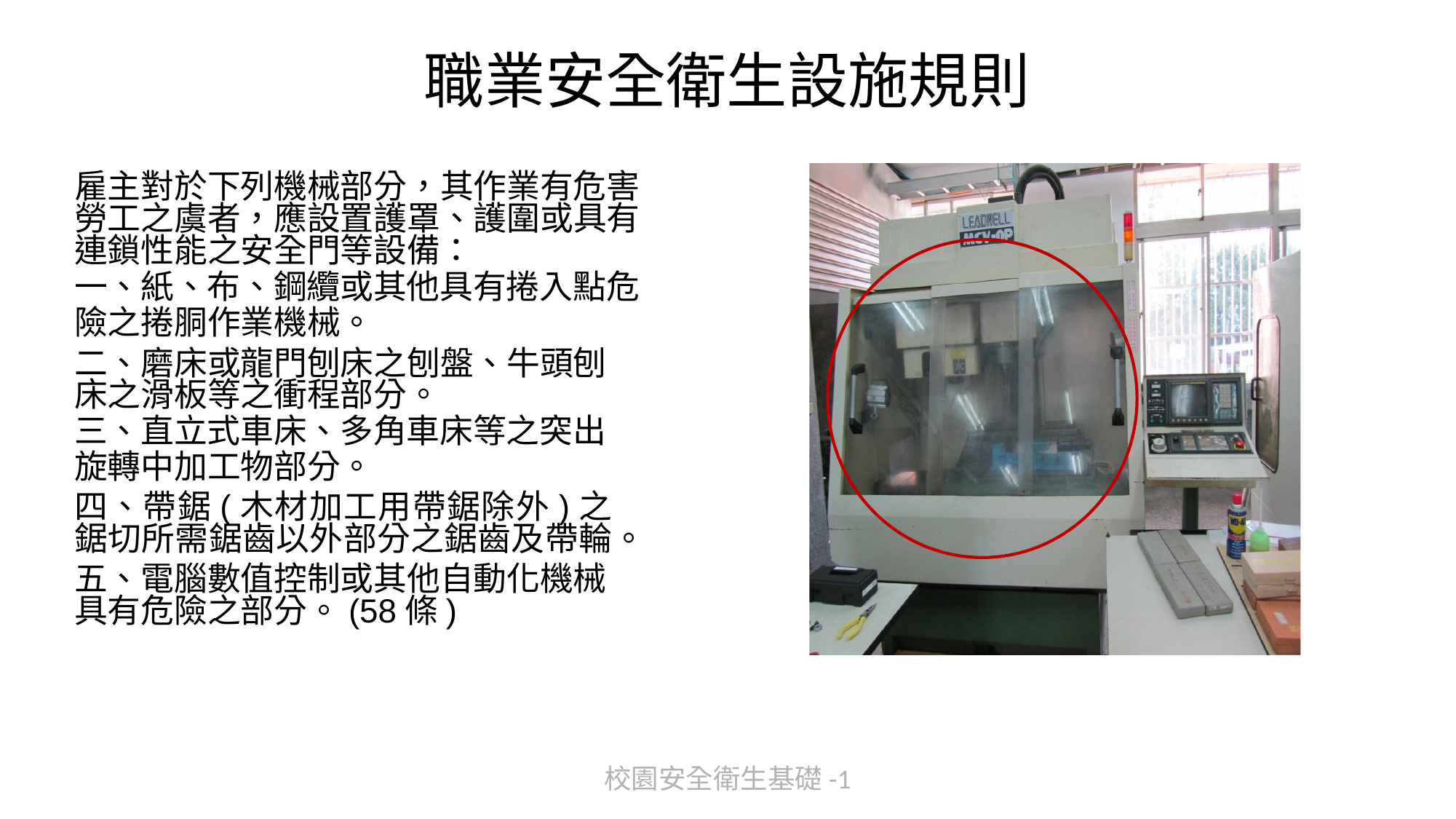

# 職業安全衛生設施規則
雇主對於下列機械部分，其作業有危害勞工之虞者，應設置護罩、護圍或具有連鎖性能之安全門等設備：
一、紙、布、鋼纜或其他具有捲入點危險之捲胴作業機械。
二、磨床或龍門刨床之刨盤、牛頭刨床之滑板等之衝程部分。
三、直立式車床、多角車床等之突出旋轉中加工物部分。
四、帶鋸(木材加工用帶鋸除外)之鋸切所需鋸齒以外部分之鋸齒及帶輪。
五、電腦數值控制或其他自動化機械具有危險之部分。(58條)

校園安全衛生基礎-1
158